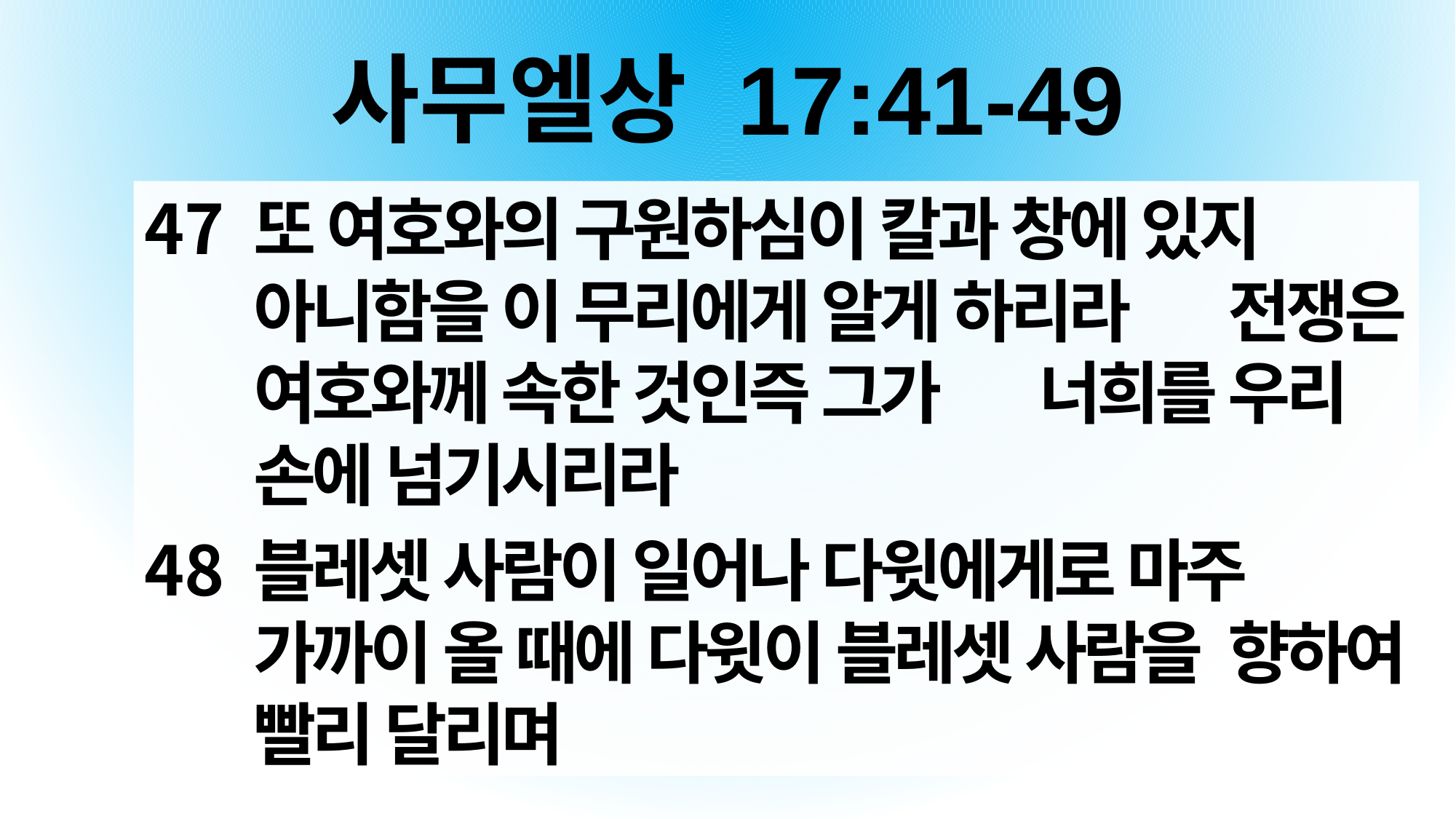

# 사무엘상 17:41-49
또 여호와의 구원하심이 칼과 창에 있지 아니함을 이 무리에게 알게 하리라       전쟁은 여호와께 속한 것인즉 그가       너희를 우리 손에 넘기시리라
블레셋 사람이 일어나 다윗에게로 마주 가까이 올 때에 다윗이 블레셋 사람을  향하여 빨리 달리며